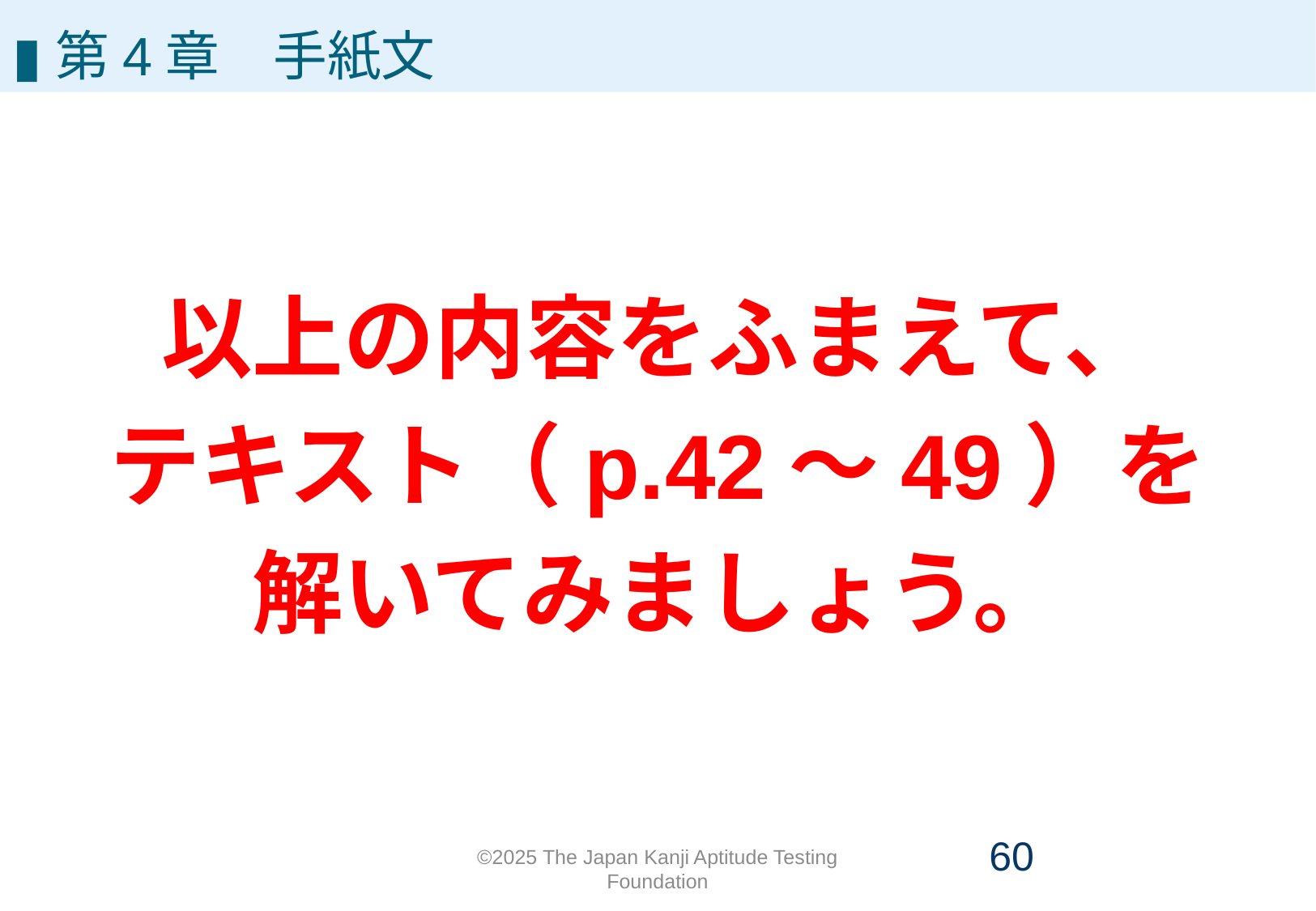

▮第4章　手紙文

以上の内容をふまえて、
テキスト（p.42～49）を
解いてみましょう。

©2025 The Japan Kanji Aptitude Testing Foundation
60